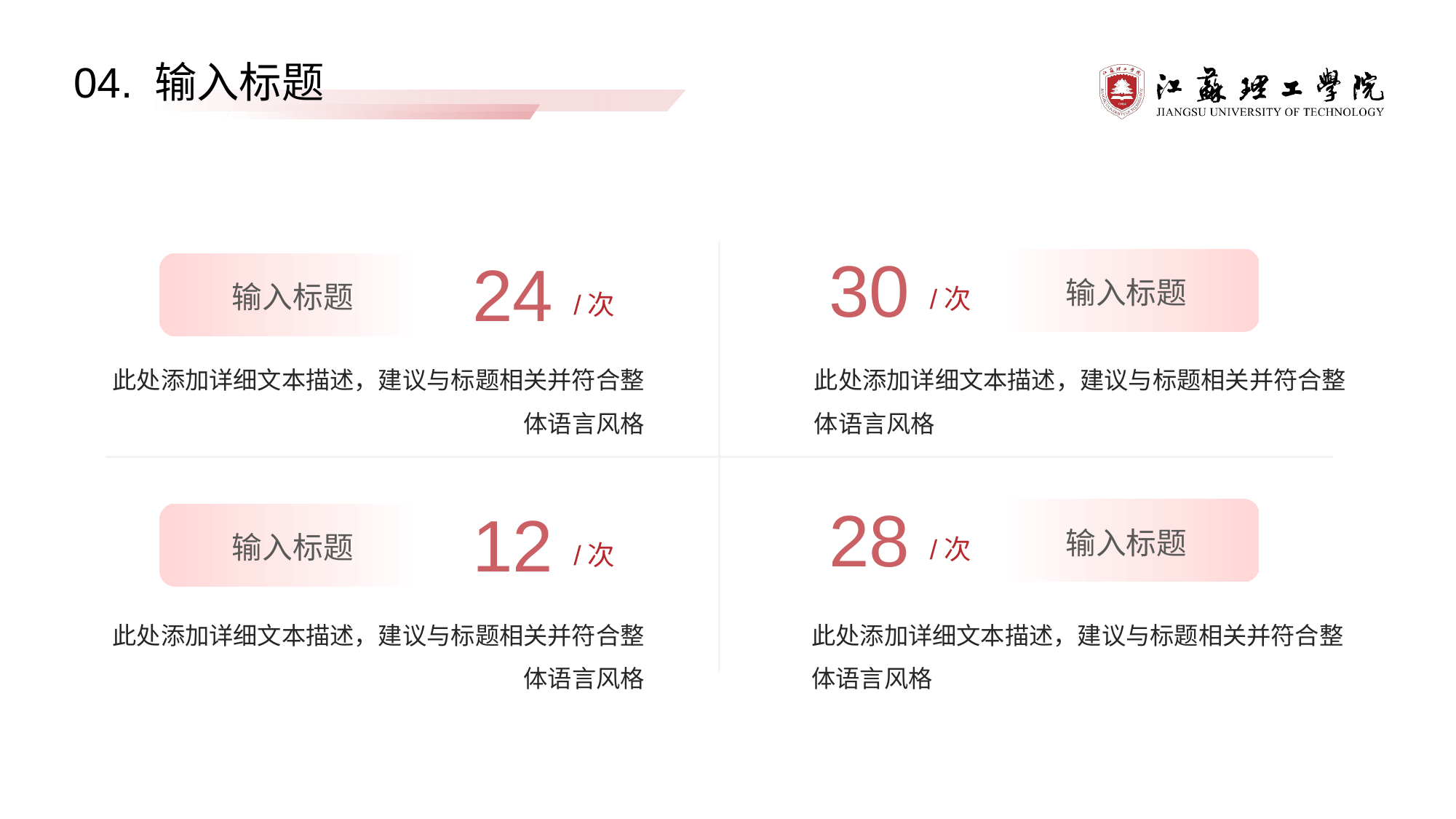

04. 输入标题
30
24

输入标题
输入标题
/次
/次
此处添加详细文本描述，建议与标题相关并符合整体语言风格
此处添加详细文本描述，建议与标题相关并符合整体语言风格
28
12

输入标题
输入标题
/次
/次
此处添加详细文本描述，建议与标题相关并符合整体语言风格
此处添加详细文本描述，建议与标题相关并符合整体语言风格